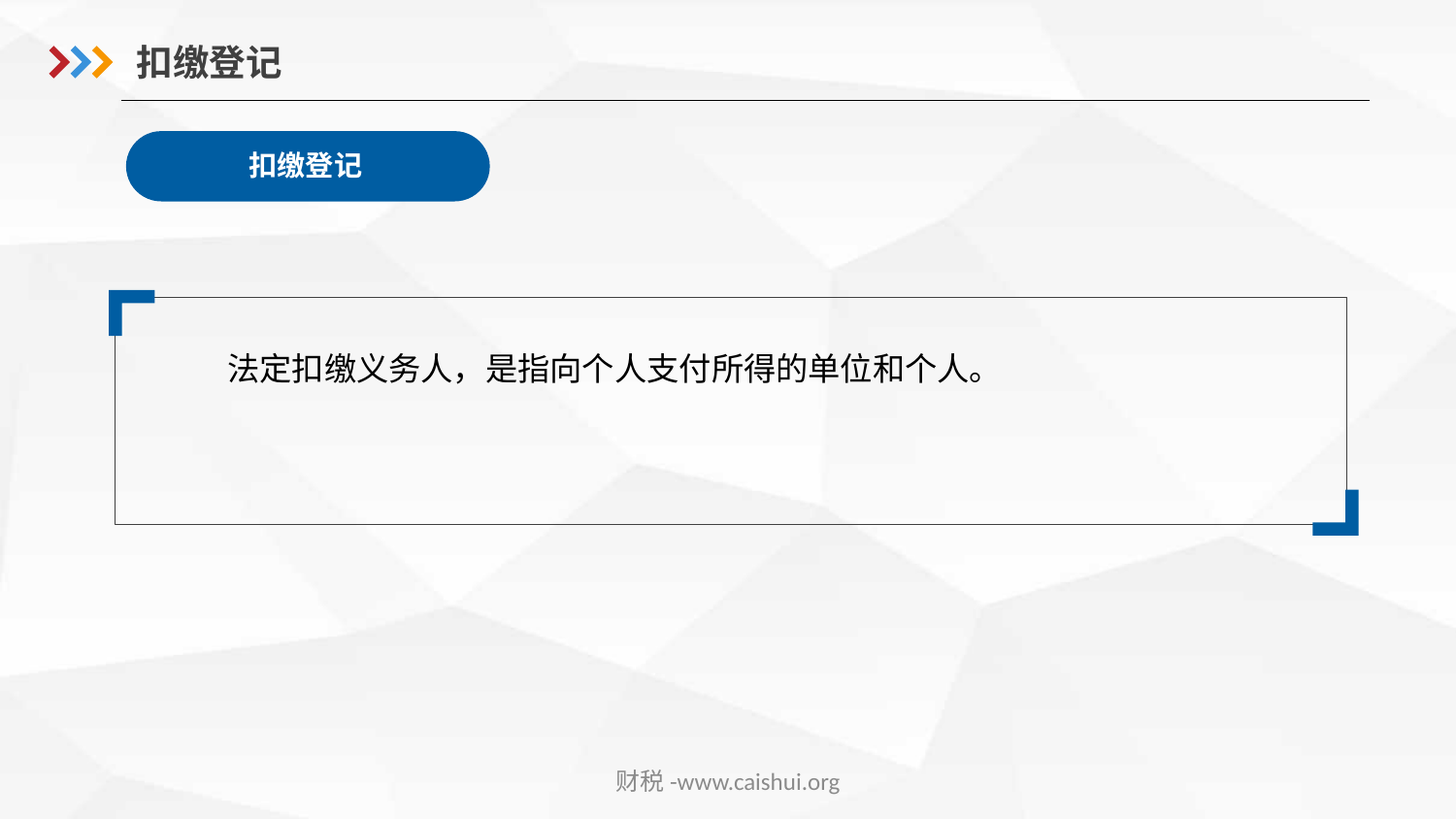

扣缴登记

扣缴登记

法定扣缴义务人，是指向个人支付所得的单位和个人。

财税-www.caishui.org